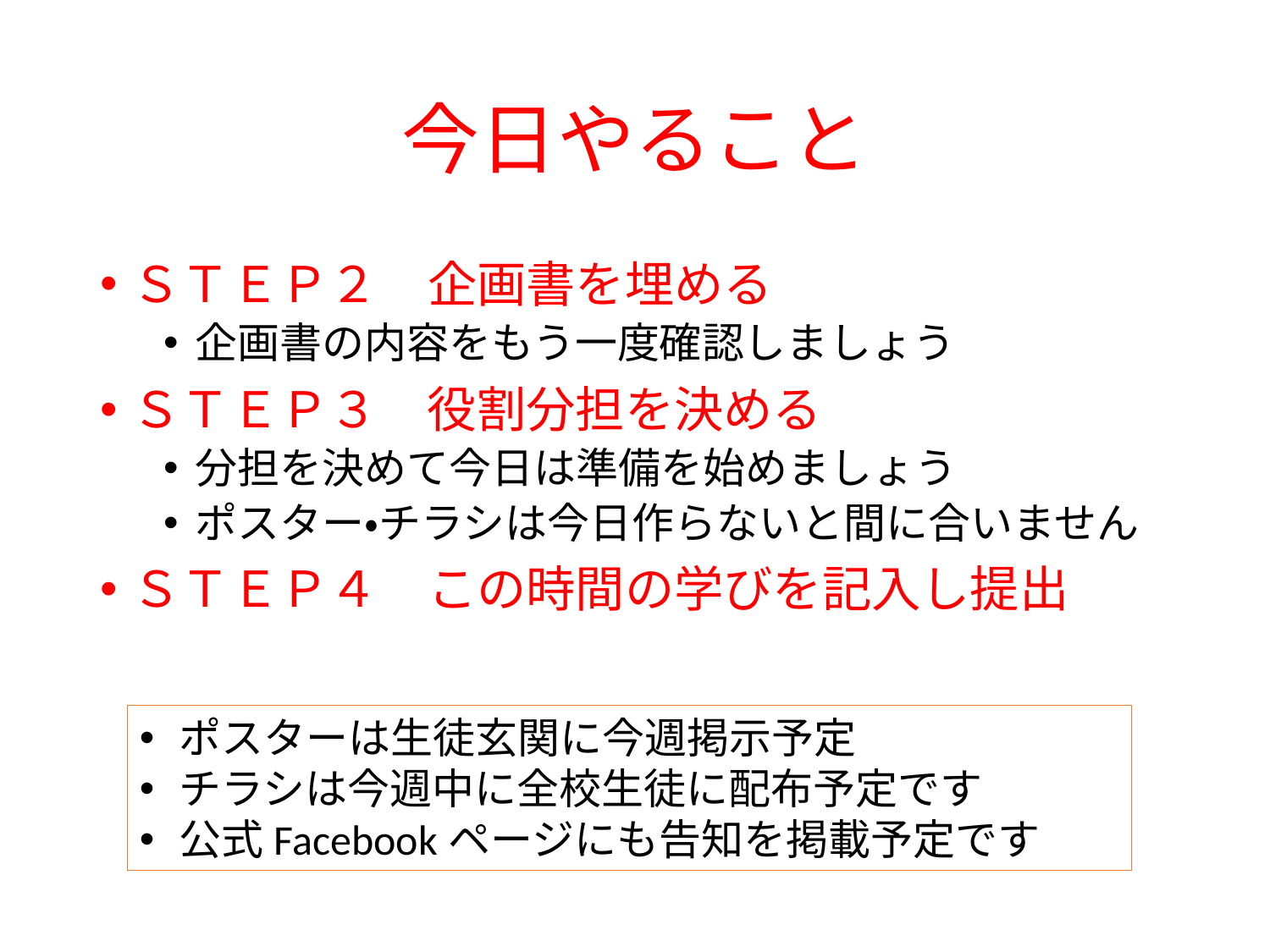

# 今日やること
ＳＴＥＰ２　企画書を埋める
企画書の内容をもう一度確認しましょう
ＳＴＥＰ３　役割分担を決める
分担を決めて今日は準備を始めましょう
ポスター・チラシは今日作らないと間に合いません
ＳＴＥＰ４　この時間の学びを記入し提出

ポスターは生徒玄関に今週掲示予定
チラシは今週中に全校生徒に配布予定です
公式Facebookページにも告知を掲載予定です